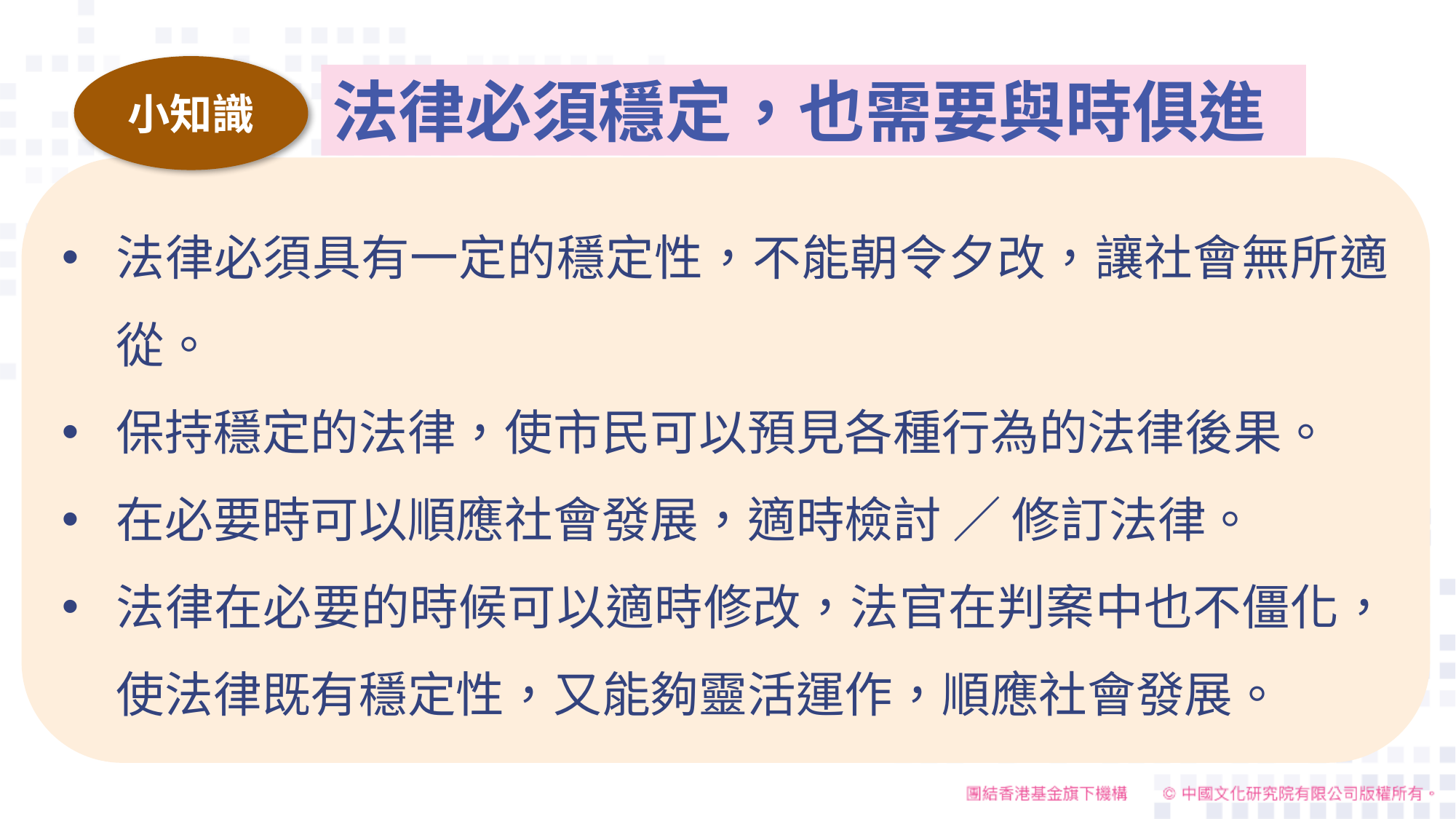

小知識
法律必須穩定，也需要與時俱進

法律必須具有一定的穩定性，不能朝令夕改，讓社會無所適從。
保持穩定的法律，使市民可以預見各種行為的法律後果。
在必要時可以順應社會發展，適時檢討 ／ 修訂法律。
法律在必要的時候可以適時修改，法官在判案中也不僵化，使法律既有穩定性，又能夠靈活運作，順應社會發展。